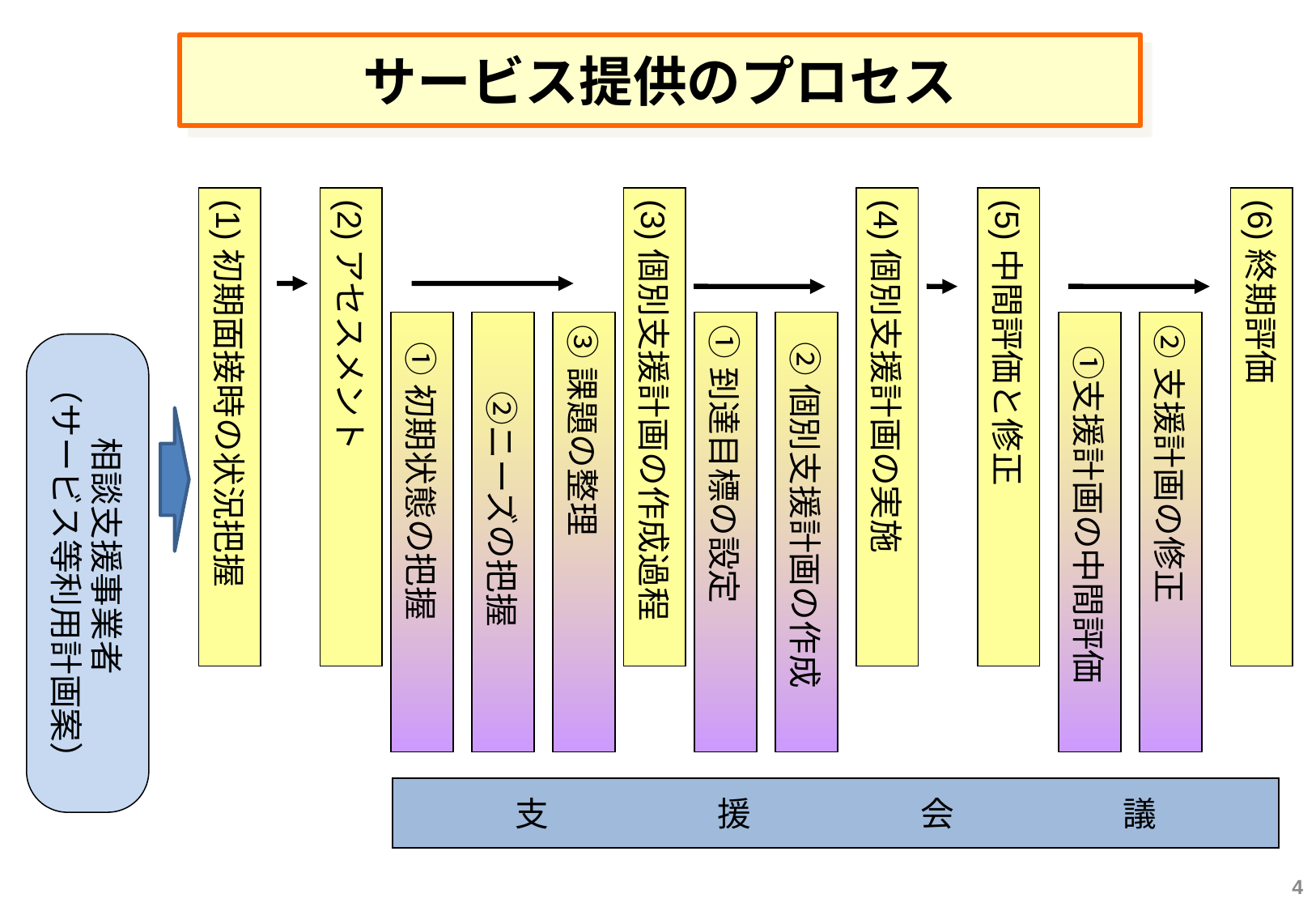

サービス提供のプロセス
(1)初期面接時の状況把握
(2)アセスメント
(3)個別支援計画の作成過程
(4)個別支援計画の実施
(5)中間評価と修正
(6)終期評価

①初期状態の把握
　　②ニーズの把握
③課題の整理
①到達目標の設定
②個別支援計画の作成
　　　　　　　　①支援計画の中間評価
②支援計画の修正
相談支援事業者
（サービス等利用計画案）

支　　　　　援　　　　　会　　　　　議
4